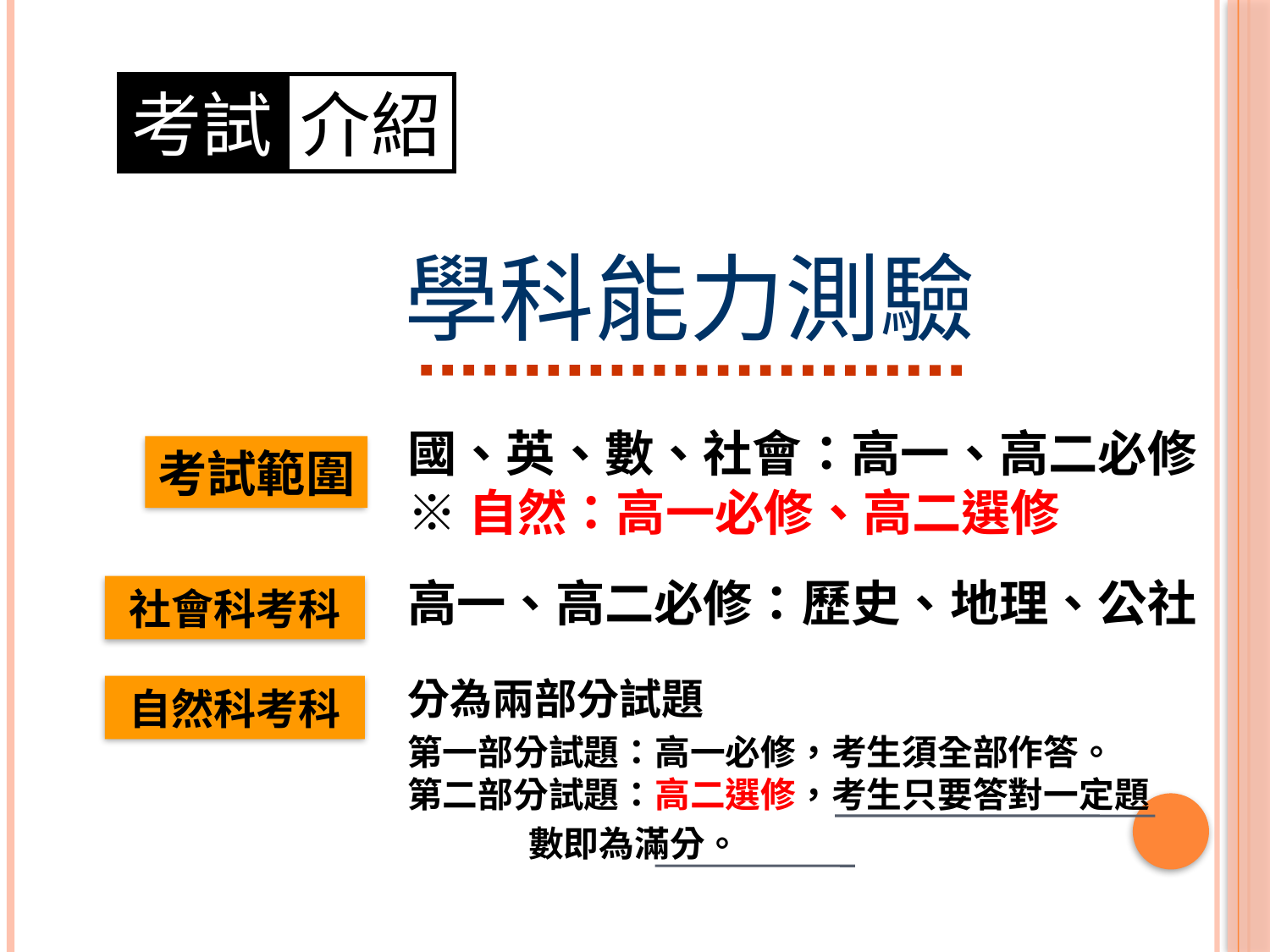

考試
介紹
學科能力測驗

國、英、數、社會：高一、高二必修
※自然：高一必修、高二選修
考試範圍
高一、高二必修：歷史、地理、公社
社會科考科
分為兩部分試題
第一部分試題：高一必修，考生須全部作答。
第二部分試題：高二選修，考生只要答對一定題
              數即為滿分。
自然科考科

6